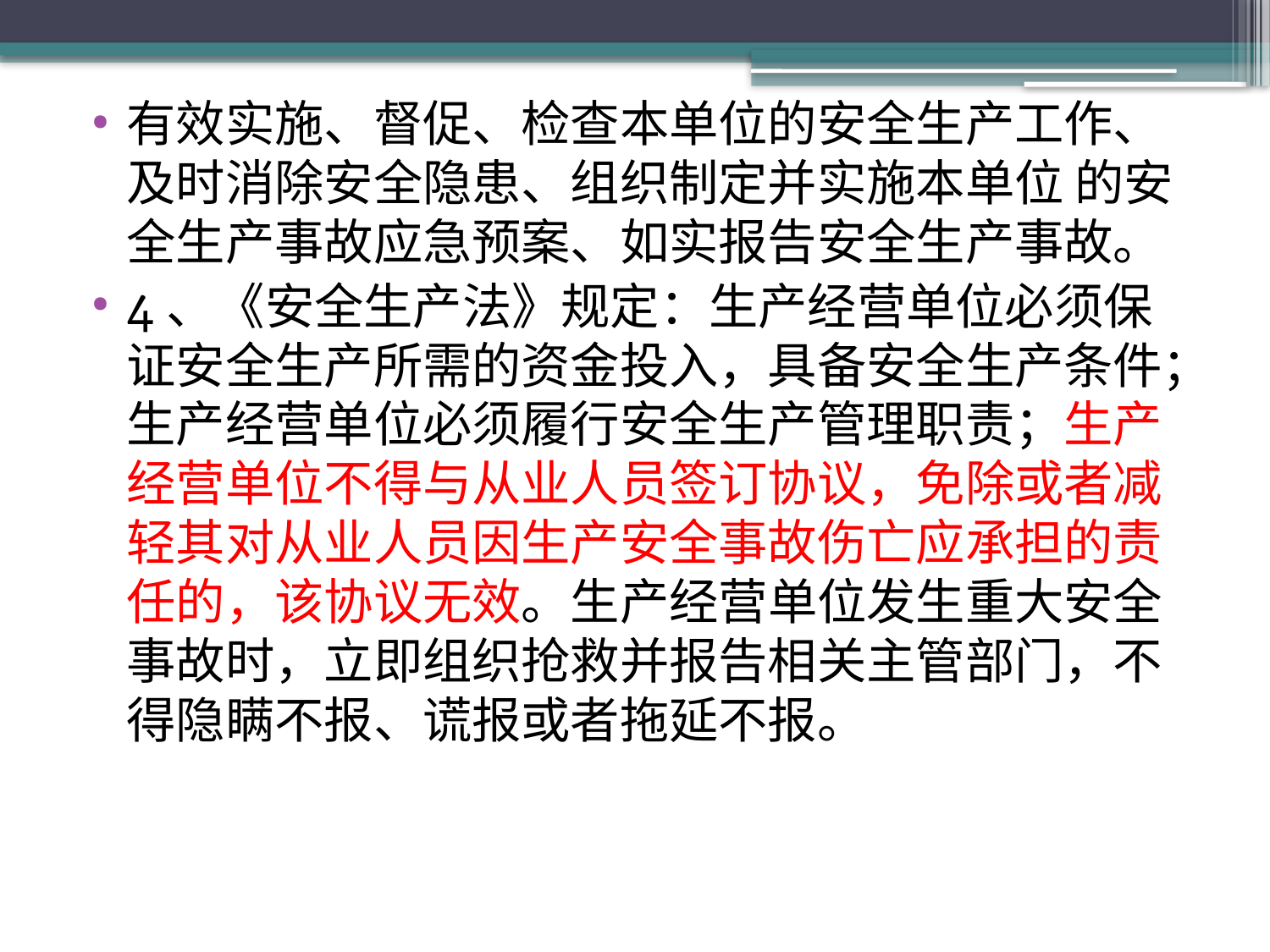

有效实施、督促、检查本单位的安全生产工作、及时消除安全隐患、组织制定并实施本单位 的安全生产事故应急预案、如实报告安全生产事故。
4、《安全生产法》规定：生产经营单位必须保证安全生产所需的资金投入，具备安全生产条件；生产经营单位必须履行安全生产管理职责；生产经营单位不得与从业人员签订协议，免除或者减轻其对从业人员因生产安全事故伤亡应承担的责任的，该协议无效。生产经营单位发生重大安全事故时，立即组织抢救并报告相关主管部门，不得隐瞒不报、谎报或者拖延不报。